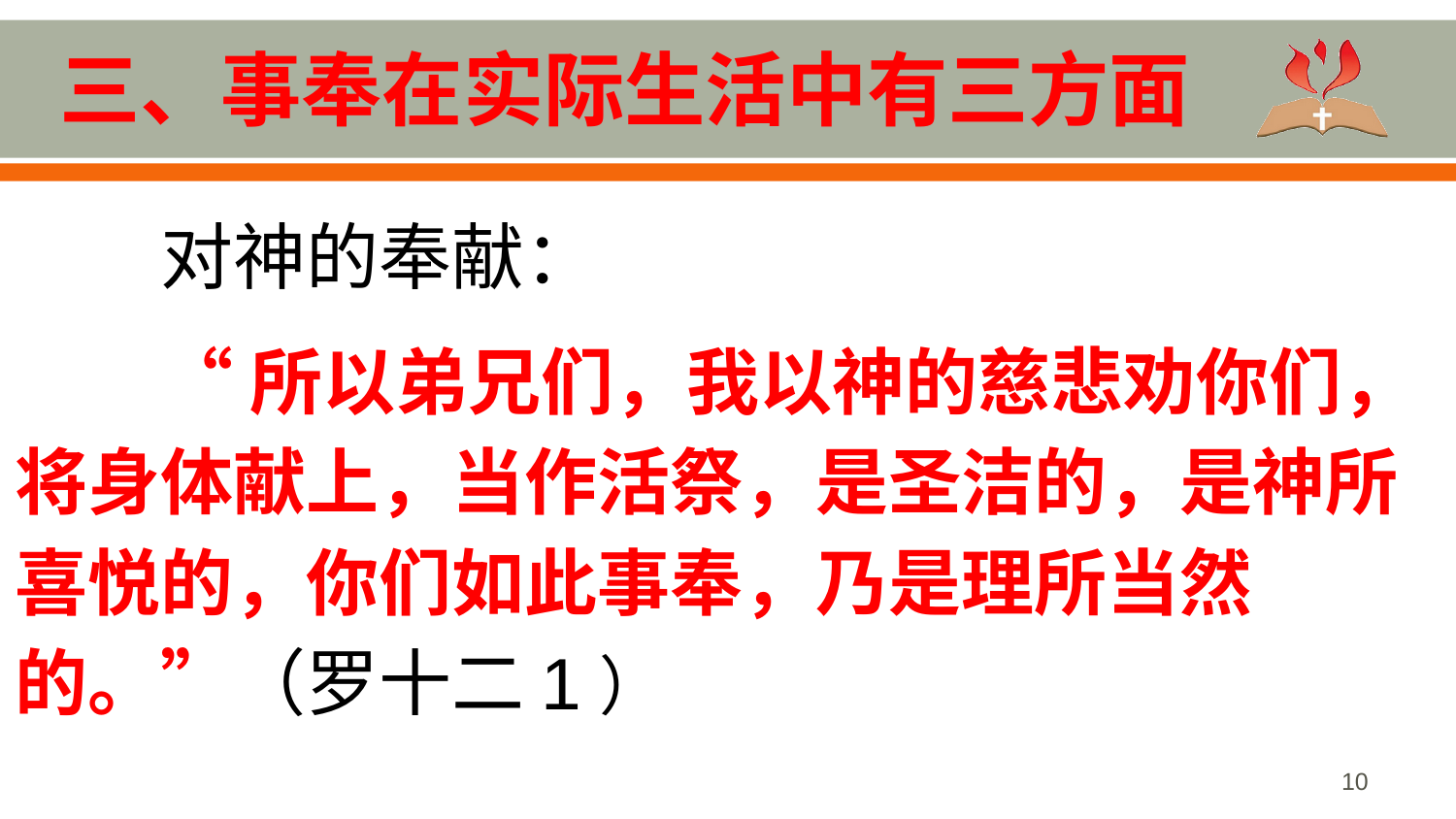

# 三、事奉在实际生活中有三方面
对神的奉献：
“所以弟兄们，我以神的慈悲劝你们，将身体献上，当作活祭，是圣洁的，是神所喜悦的，你们如此事奉，乃是理所当然的。”（罗十二1）
10